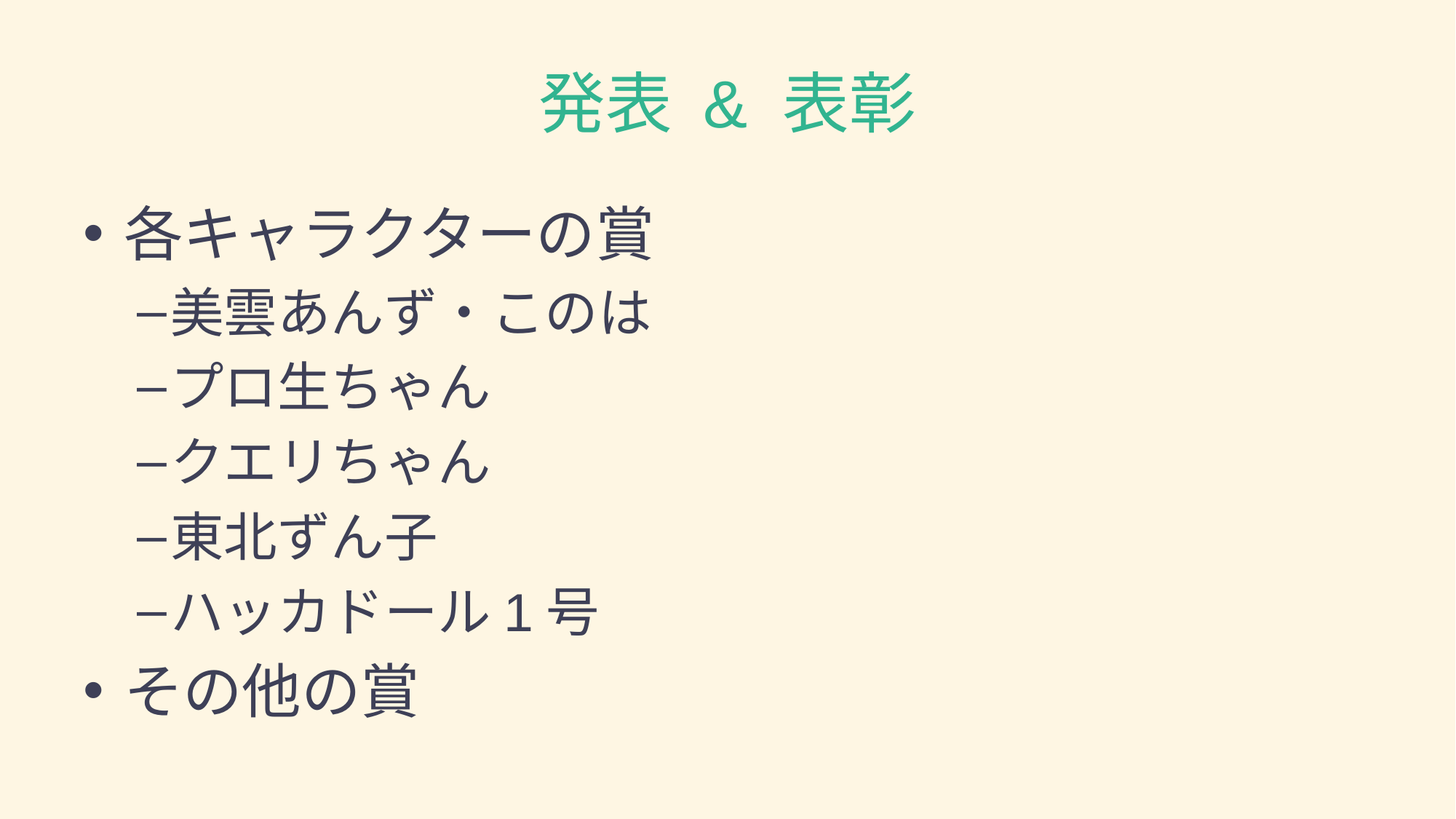

# 発表 & 表彰
各キャラクターの賞
美雲あんず・このは
プロ生ちゃん
クエリちゃん
東北ずん子
ハッカドール1号
その他の賞